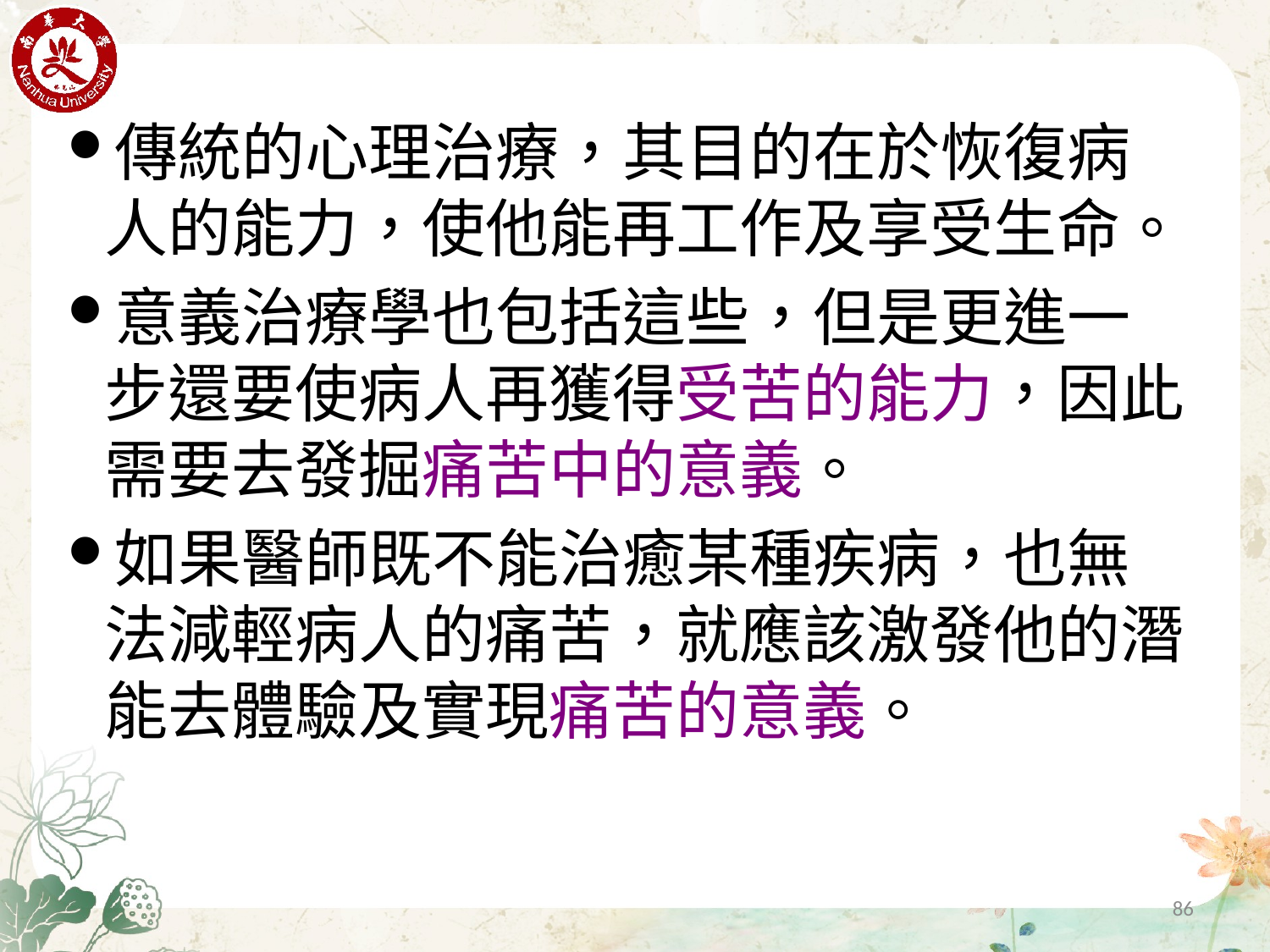

傳統的心理治療，其目的在於恢復病人的能力，使他能再工作及享受生命。
意義治療學也包括這些，但是更進一步還要使病人再獲得受苦的能力，因此需要去發掘痛苦中的意義。
如果醫師既不能治癒某種疾病，也無法減輕病人的痛苦，就應該激發他的潛能去體驗及實現痛苦的意義。
86